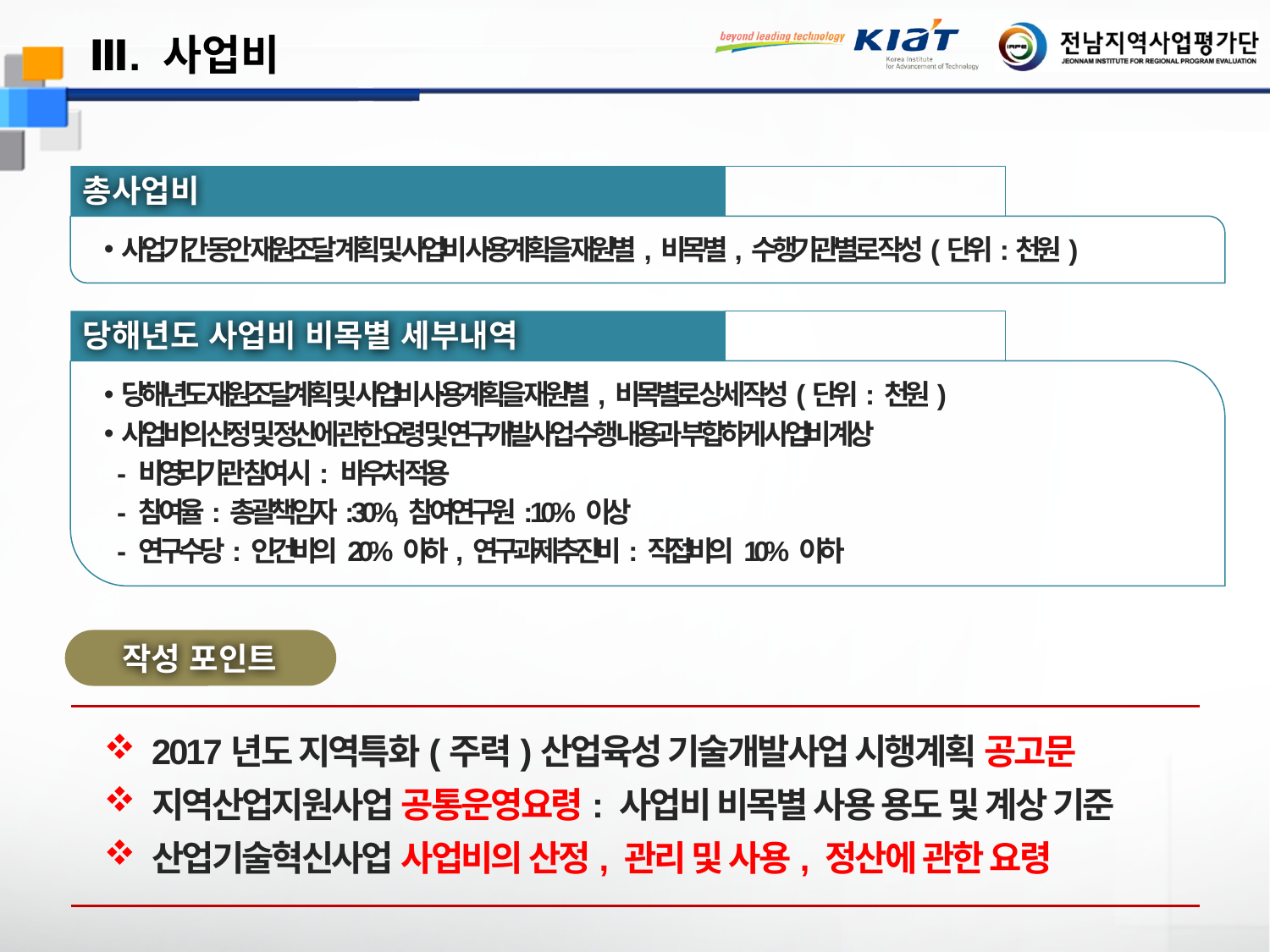

Ⅲ. 사업비

총사업비

사업기간 동안 재원조달 계획 및 사업비 사용계획을 재원별, 비목별, 수행기관별로 작성(단위:천원)

당해년도 사업비 비목별 세부내역

당해년도 재원조달계획 및 사업비 사용계획을 재원별, 비목별로 상세 작성(단위: 천원)
사업비의 산정 및 정산에 관한 요령 및 연구개발사업 수행 내용과 부합하게 사업비 계상
   -  비영리기관 참여 시:  바우처 적용
   -  참여율: 총괄책임자: 30%, 참여연구원: 10% 이상
   -  연구수당: 인건비의 20% 이하, 연구과제추진비: 직접비의 10% 이하

작성 포인트
2017년도 지역특화(주력)산업육성 기술개발사업 시행계획 공고문
지역산업지원사업 공통운영요령: 사업비 비목별 사용 용도 및 계상 기준
산업기술혁신사업 사업비의 산정, 관리 및 사용, 정산에 관한 요령